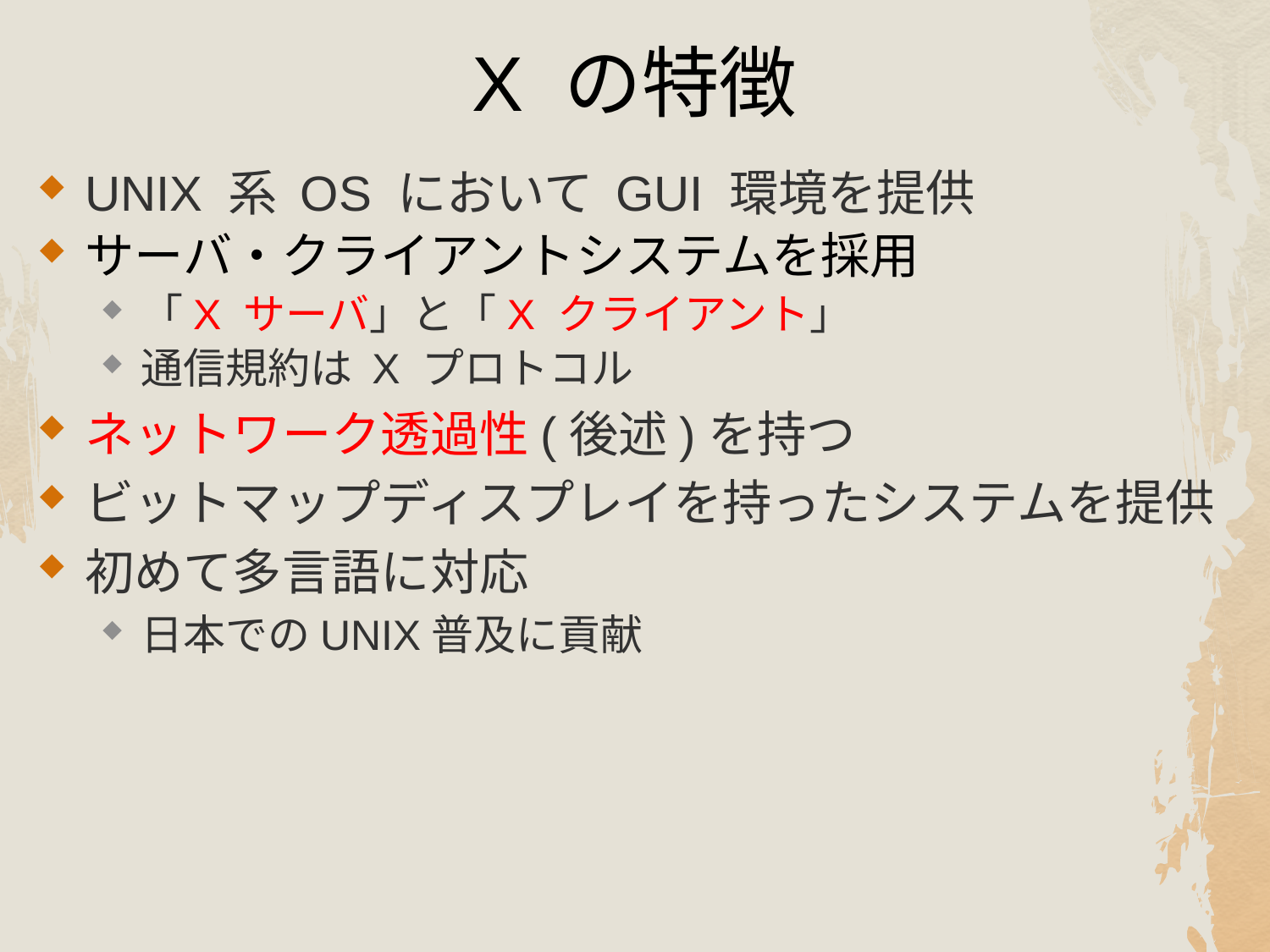

# X の特徴
UNIX 系 OS において GUI 環境を提供
サーバ・クライアントシステムを採用
「X サーバ」と「X クライアント」
通信規約は X プロトコル
ネットワーク透過性(後述)を持つ
ビットマップディスプレイを持ったシステムを提供
初めて多言語に対応
日本でのUNIX普及に貢献